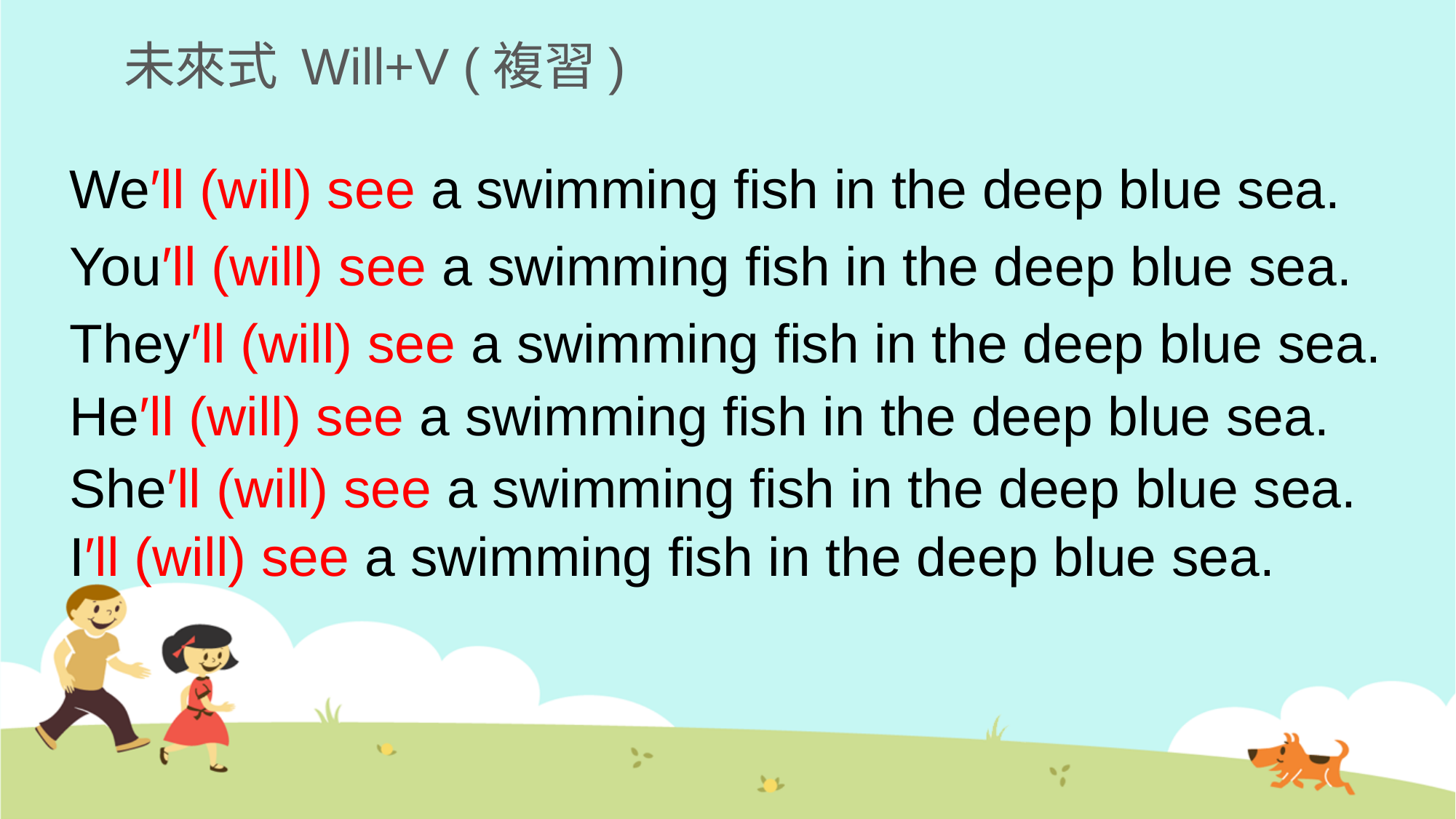

# 未來式 Will+V (複習)
We′ll (will) see a swimming fish in the deep blue sea.
You′ll (will) see a swimming fish in the deep blue sea.
They′ll (will) see a swimming fish in the deep blue sea.
He′ll (will) see a swimming fish in the deep blue sea.
She′ll (will) see a swimming fish in the deep blue sea.
I′ll (will) see a swimming fish in the deep blue sea.